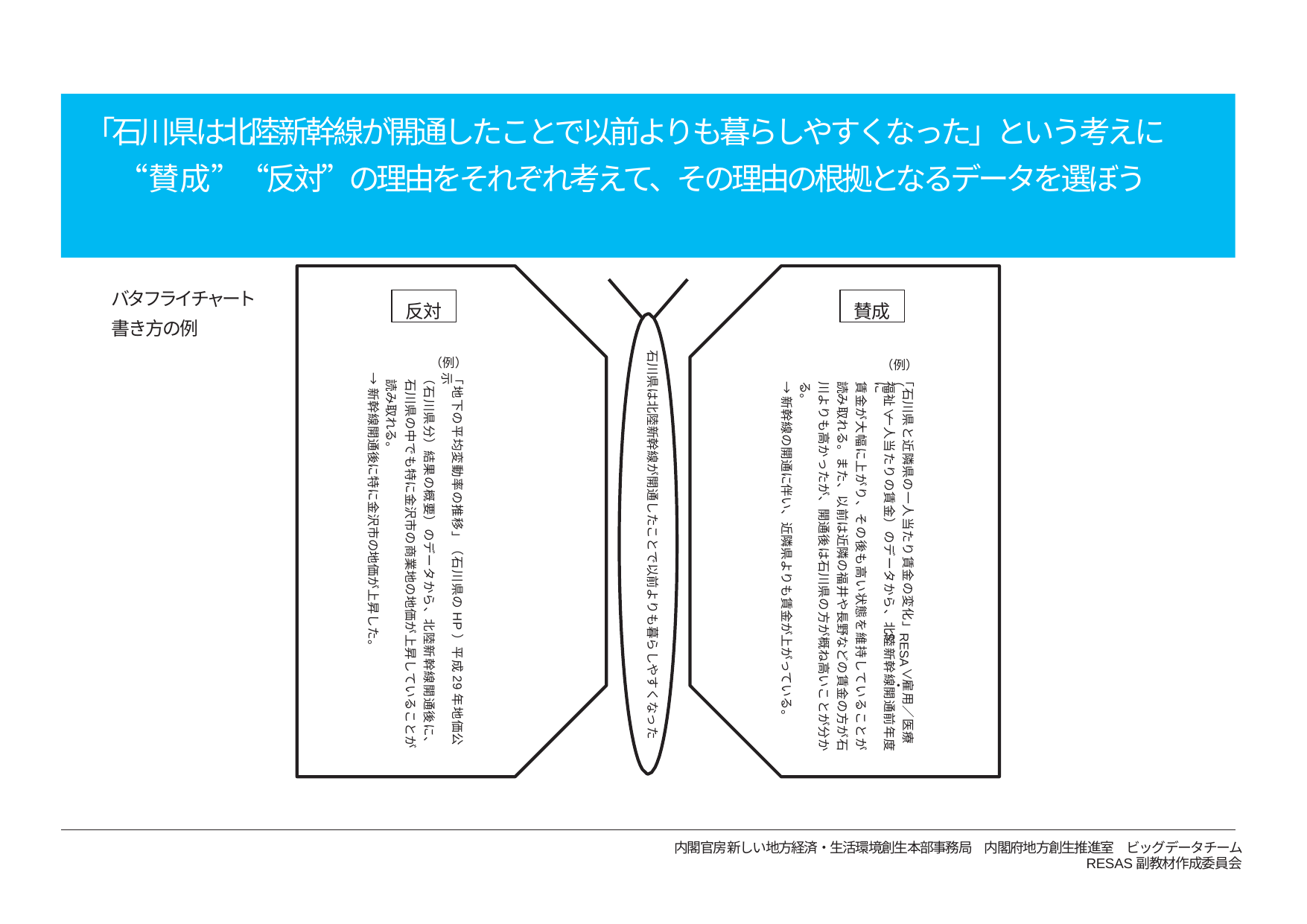

# 「石川県は北陸新幹線が開通したことで以前よりも暮らしやすくなった」という考えに “賛成”“反対”の理由をそれぞれ考えて、その理由の根拠となるデータを選ぼう

バタフライチャート書き方の例
反対
賛成
石川県は北陸新幹線が開通したことで以前よりも暮らしやすくなった
（例）
（例）
「地下の平均変動率の推移」（石川県のHP）平成29年地価公示
（石川県分）結果の概要）のデータから、北陸新幹線開通後に、石川県の中でも特に金沢市の商業地の地価が上昇していることが読み取れる。
→新幹線開通後に特に金沢市の地価が上昇した。
「石川県と近隣県の一人当たり賃金の変化」（
福祉  一人当たりの賃金）のデータから、北陸新幹線開通前年度に
賃金が大幅に上がり、その後も高い状態を維持していることが読み取れる。また、以前は近隣の福井や長野などの賃金の方が石川よりも高かったが、開通後は石川県の方が概ね高いことが分かる。
→新幹線の開通に伴い、近隣県よりも賃金が上がっている。
＞
RESAS
＞
雇用／医療・
内閣官房新しい地方経済・生活環境創生本部事務局　内閣府地方創生推進室　ビッグデータチーム
RESAS副教材作成委員会